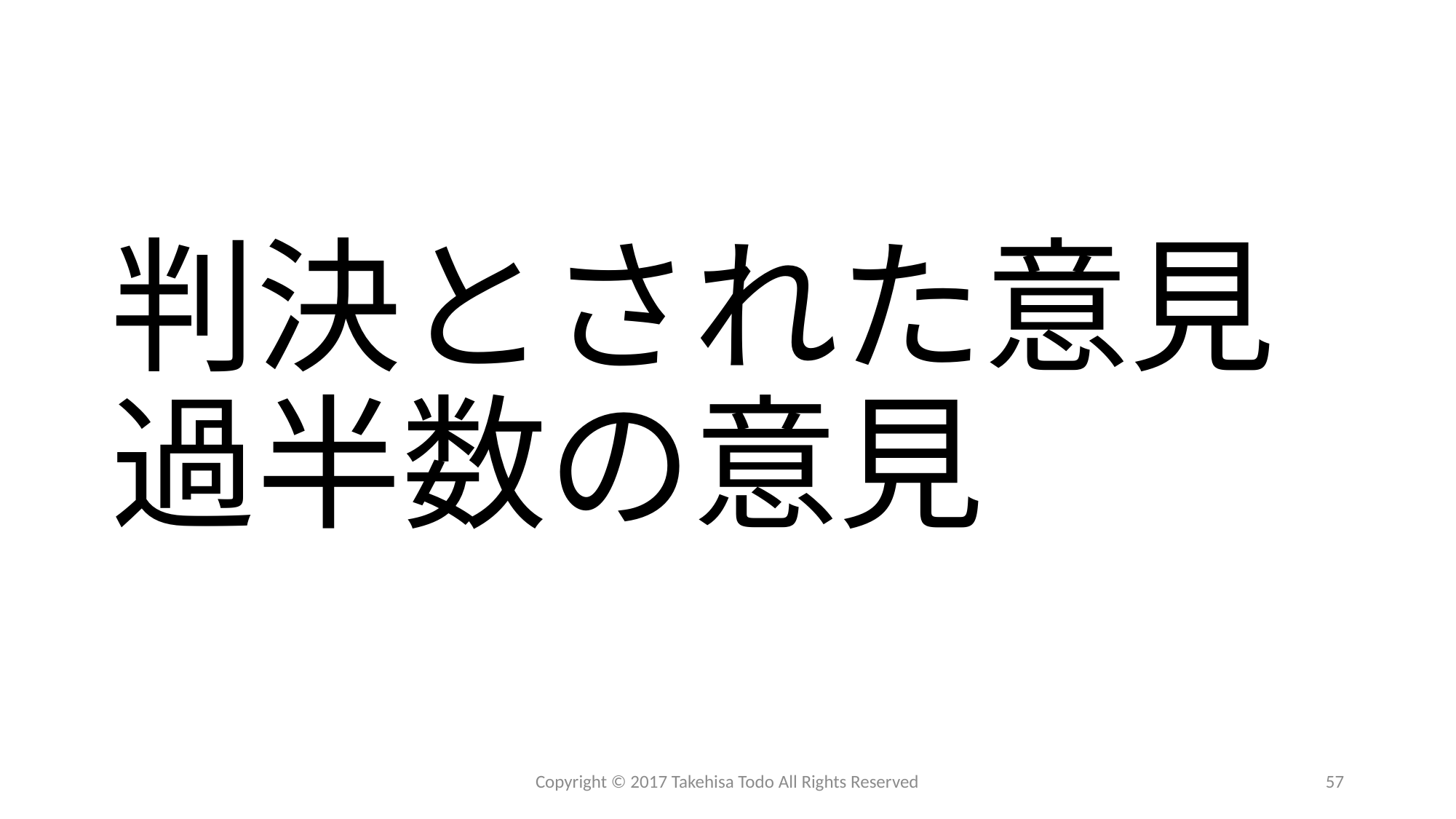

# 判決とされた意見 過半数の意見
Copyright © 2017 Takehisa Todo All Rights Reserved
57